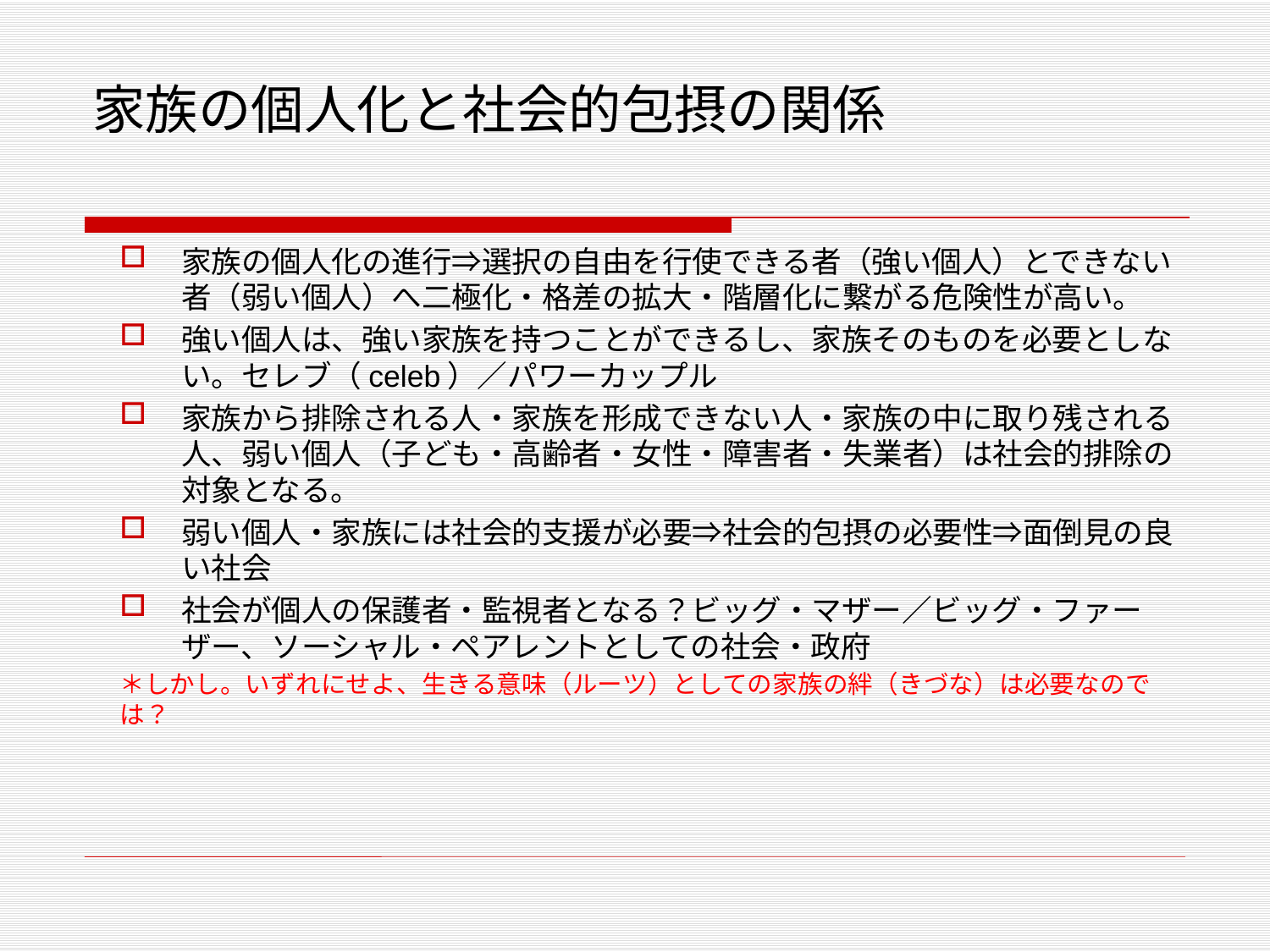

# 家族の個人化と社会的包摂の関係
家族の個人化の進行⇒選択の自由を行使できる者（強い個人）とできない者（弱い個人）へ二極化・格差の拡大・階層化に繋がる危険性が高い。
強い個人は、強い家族を持つことができるし、家族そのものを必要としない。セレブ（celeb）／パワーカップル
家族から排除される人・家族を形成できない人・家族の中に取り残される人、弱い個人（子ども・高齢者・女性・障害者・失業者）は社会的排除の対象となる。
弱い個人・家族には社会的支援が必要⇒社会的包摂の必要性⇒面倒見の良い社会
社会が個人の保護者・監視者となる？ビッグ・マザー／ビッグ・ファーザー、ソーシャル・ペアレントとしての社会・政府
＊しかし。いずれにせよ、生きる意味（ルーツ）としての家族の絆（きづな）は必要なのでは？